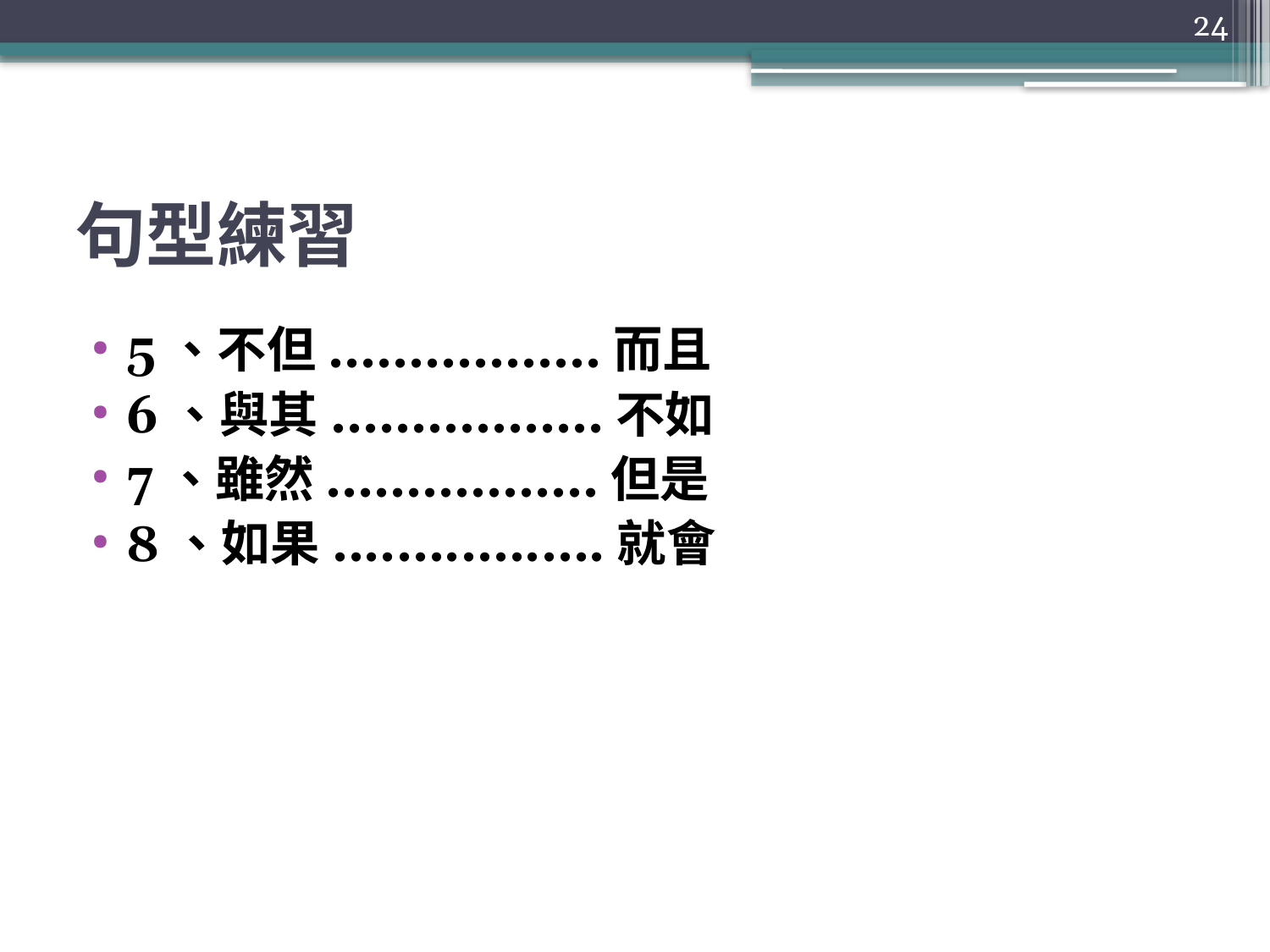

24

# 句型練習
5、不但.................而且
6、與其.................不如
7、雖然.................但是
8、如果.................就會